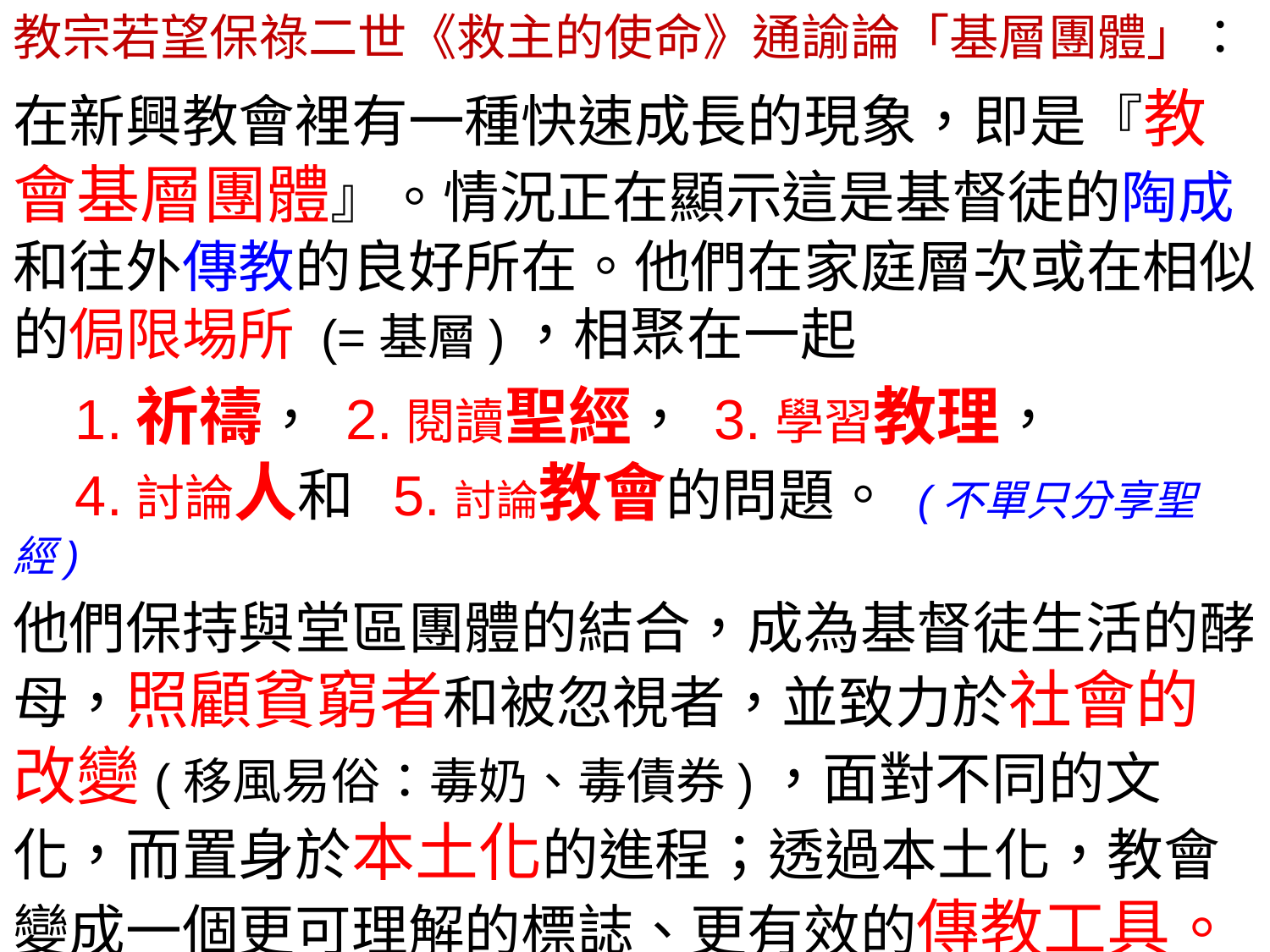

教宗若望保祿二世《救主的使命》通諭論「基層團體」：
在新興教會裡有一種快速成長的現象，即是『教會基層團體』。情況正在顯示這是基督徒的陶成和往外傳教的良好所在。他們在家庭層次或在相似的侷限埸所 (=基層)，相聚在一起
    1.祈禱， 2.閱讀聖經， 3.學習教理，
    4.討論人和  5.討論教會的問題。 (不單只分享聖經)
他們保持與堂區團體的結合，成為基督徒生活的酵母，照顧貧窮者和被忽視者，並致力於社會的改變(移風易俗：毒奶、毒債券)，面對不同的文化，而置身於本土化的進程；透過本土化，教會變成一個更可理解的標誌、更有效的傳教工具。